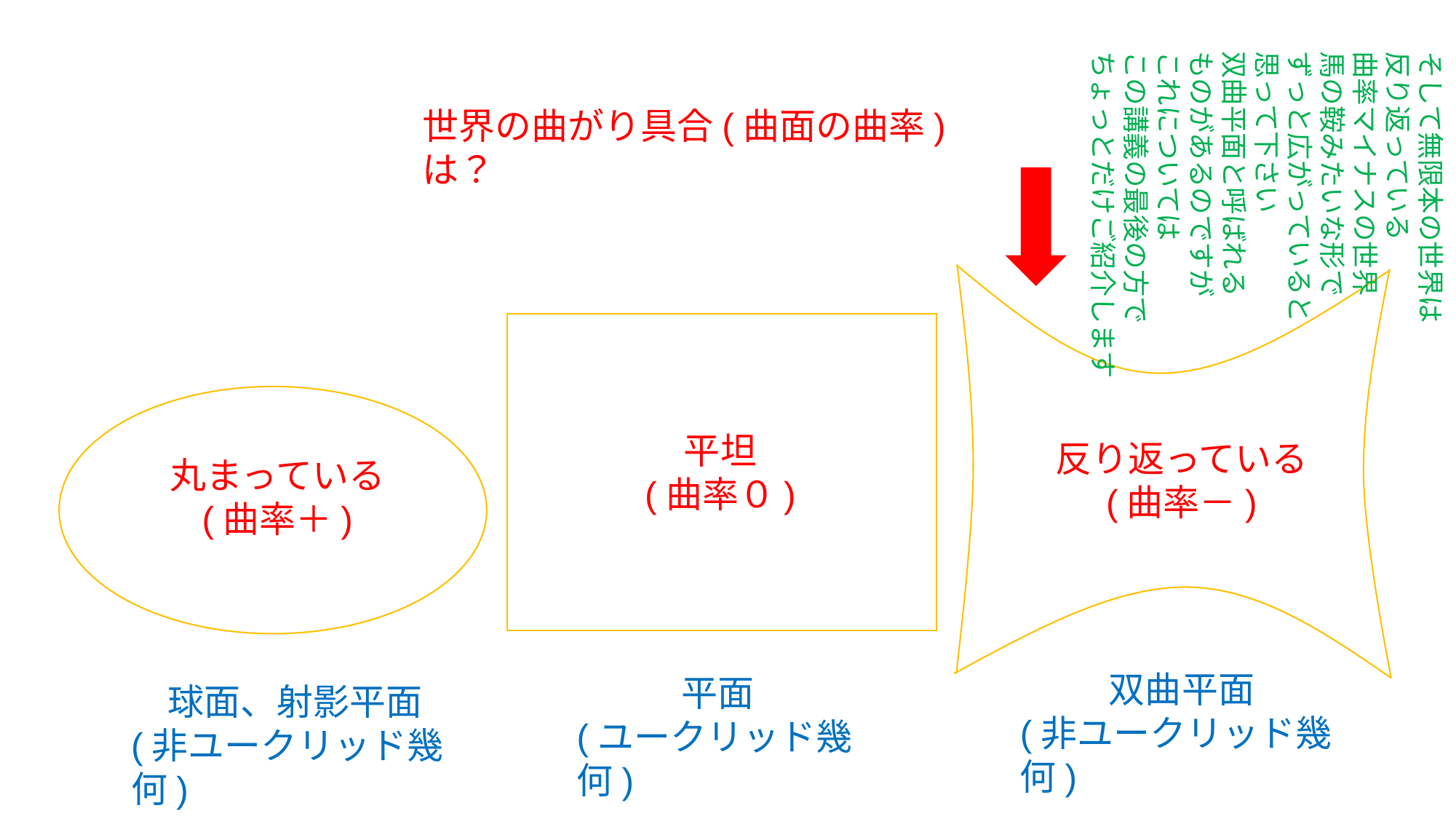

そして無限本の世界は
反り返っている
曲率マイナスの世界
馬の鞍みたいな形で
ずっと広がっていると
思って下さい
双曲平面と呼ばれる
ものがあるのですが
これについては
この講義の最後の方で
ちょっとだけご紹介します
世界の曲がり具合(曲面の曲率)は？

平坦
(曲率０)
反り返っている
(曲率－)
丸まっている
(曲率＋)

双曲平面
(非ユークリッド幾何)
平面
(ユークリッド幾何)
球面、射影平面
(非ユークリッド幾何)